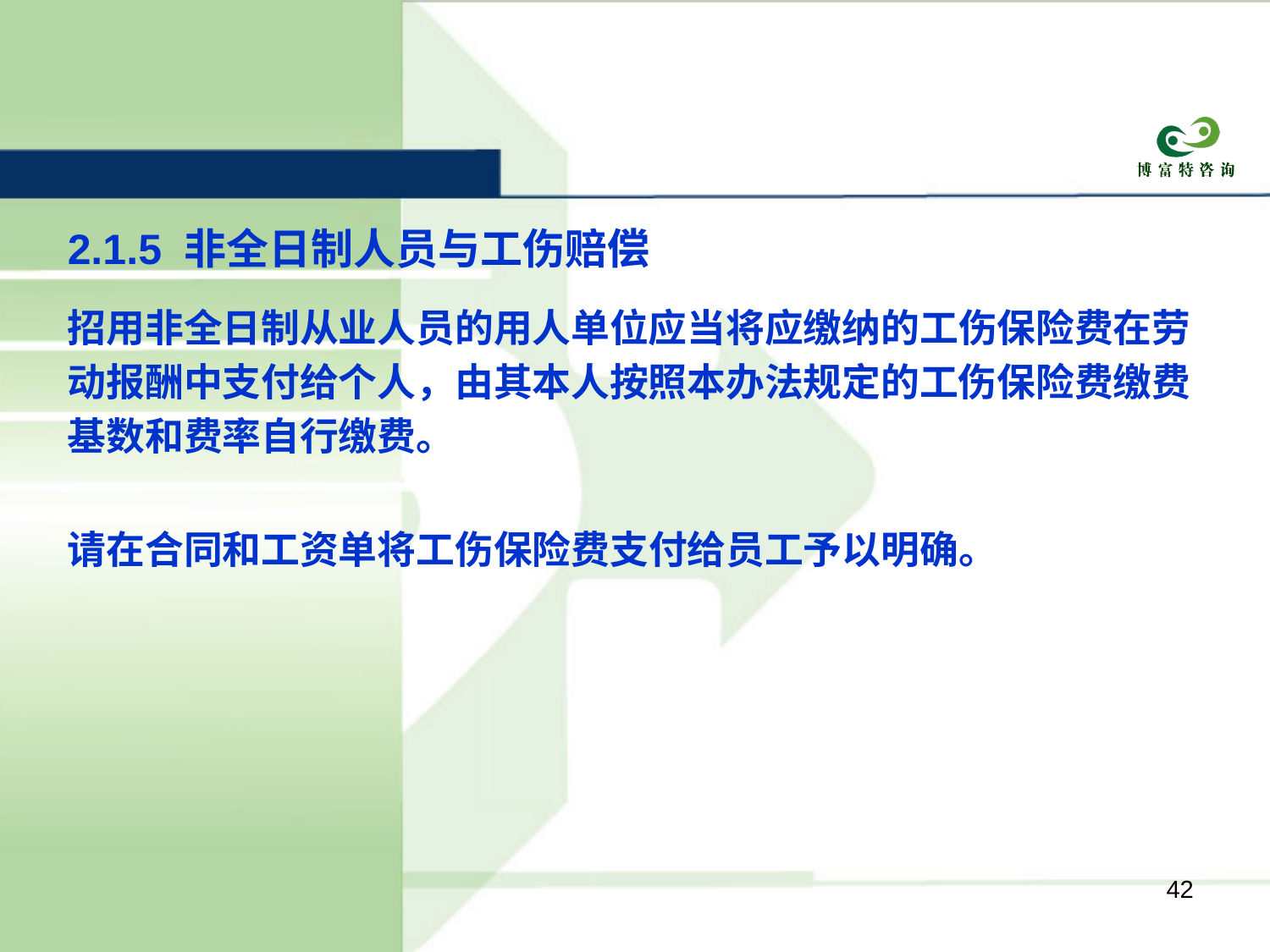

2.1.5 非全日制人员与工伤赔偿

招用非全日制从业人员的用人单位应当将应缴纳的工伤保险费在劳
动报酬中支付给个人，由其本人按照本办法规定的工伤保险费缴费
基数和费率自行缴费。

请在合同和工资单将工伤保险费支付给员工予以明确。

42